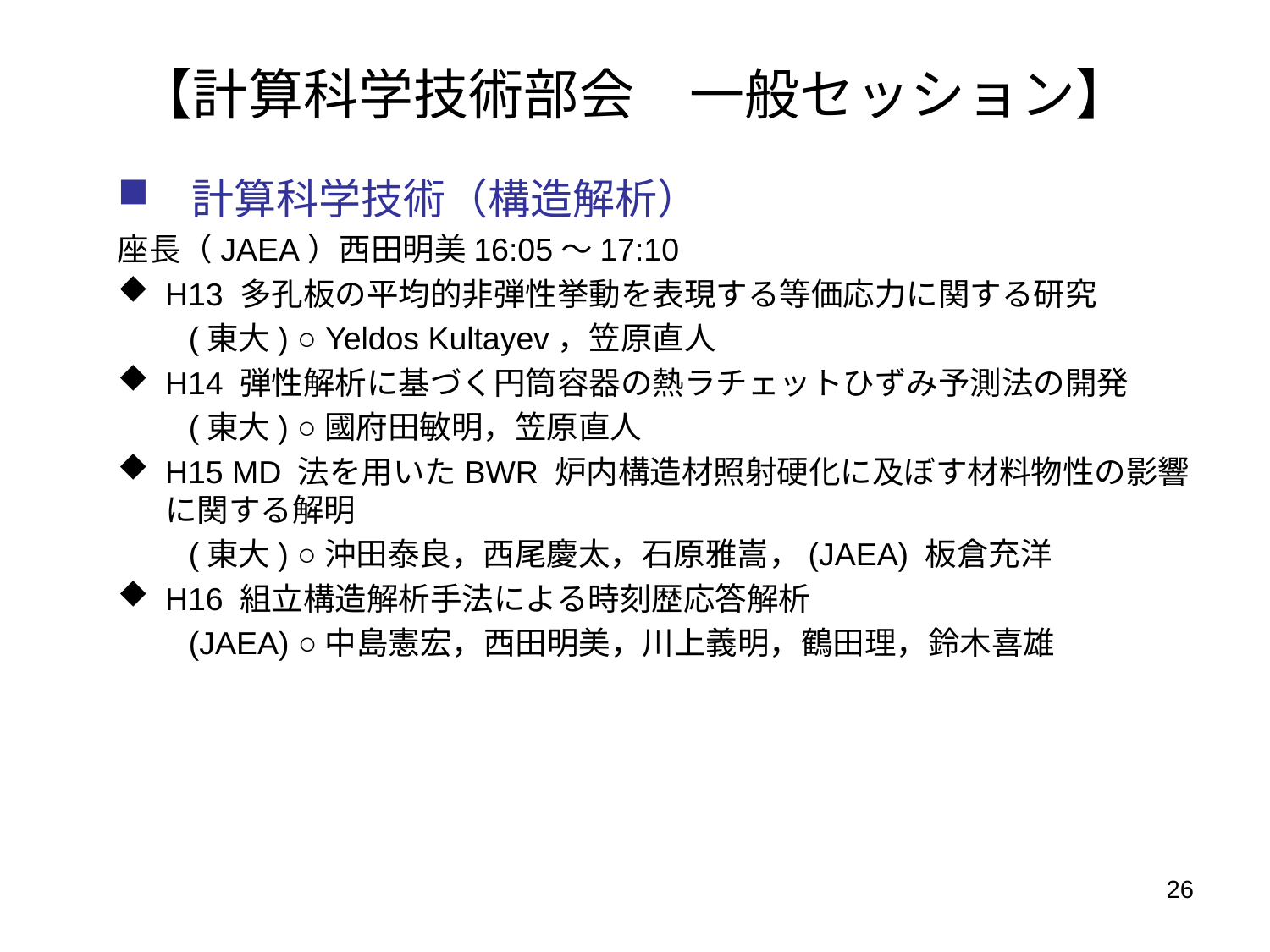

【計算科学技術部会　一般セッション】
計算科学技術（構造解析）
座長（JAEA）西田明美16:05～17:10
H13 多孔板の平均的非弾性挙動を表現する等価応力に関する研究
　　(東大) ○ Yeldos Kultayev，笠原直人
H14 弾性解析に基づく円筒容器の熱ラチェットひずみ予測法の開発
　　(東大) ○國府田敏明，笠原直人
H15 MD 法を用いたBWR 炉内構造材照射硬化に及ぼす材料物性の影響に関する解明
　　(東大) ○沖田泰良，西尾慶太，石原雅嵩，(JAEA) 板倉充洋
H16 組立構造解析手法による時刻歴応答解析
　　(JAEA) ○中島憲宏，西田明美，川上義明，鶴田理，鈴木喜雄
26